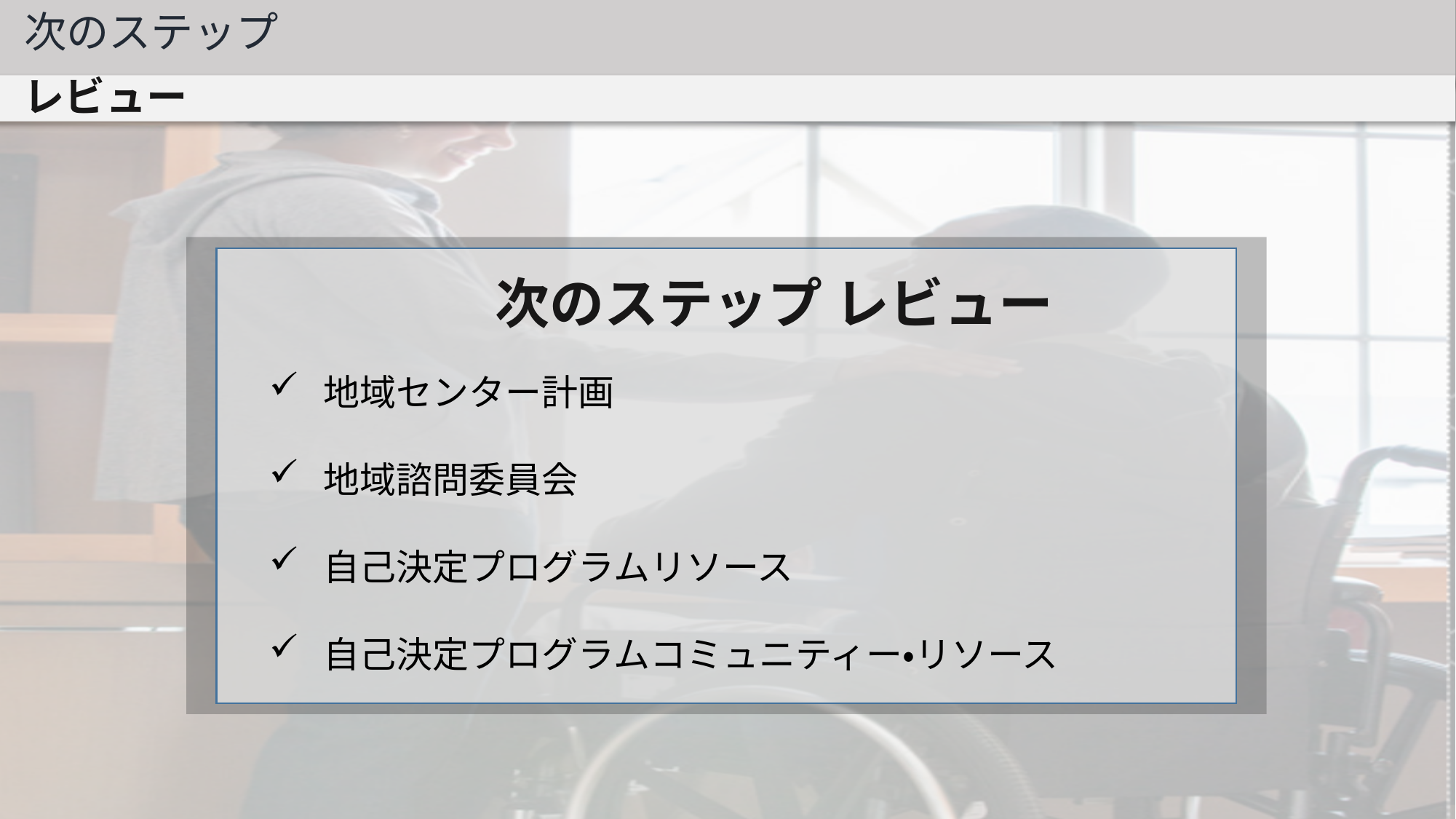

次のステップ
レビュー

次のステップ レビュー
地域センター計画

地域諮問委員会

自己決定プログラムリソース

自己決定プログラムコミュニティー・リソース